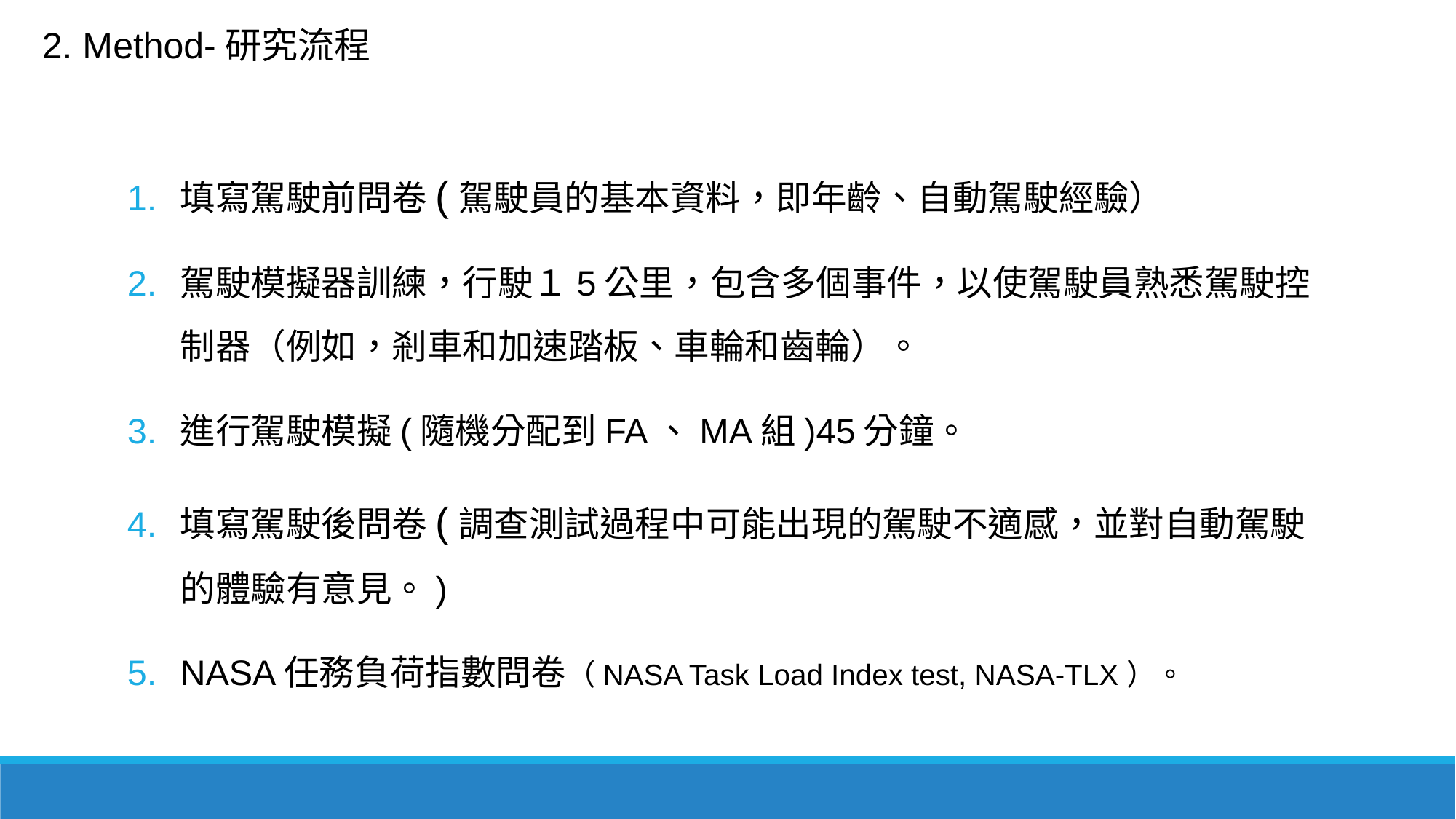

2. Method-研究流程
填寫駕駛前問卷(駕駛員的基本資料，即年齡、自動駕駛經驗）
駕駛模擬器訓練，行駛１5公里，包含多個事件，以使駕駛員熟悉駕駛控制器（例如，剎車和加速踏板、車輪和齒輪）。
進行駕駛模擬(隨機分配到FA、MA組)45分鐘。
填寫駕駛後問卷(調查測試過程中可能出現的駕駛不適感，並對自動駕駛的體驗有意見。)
NASA任務負荷指數問卷（NASA Task Load Index test, NASA-TLX）。